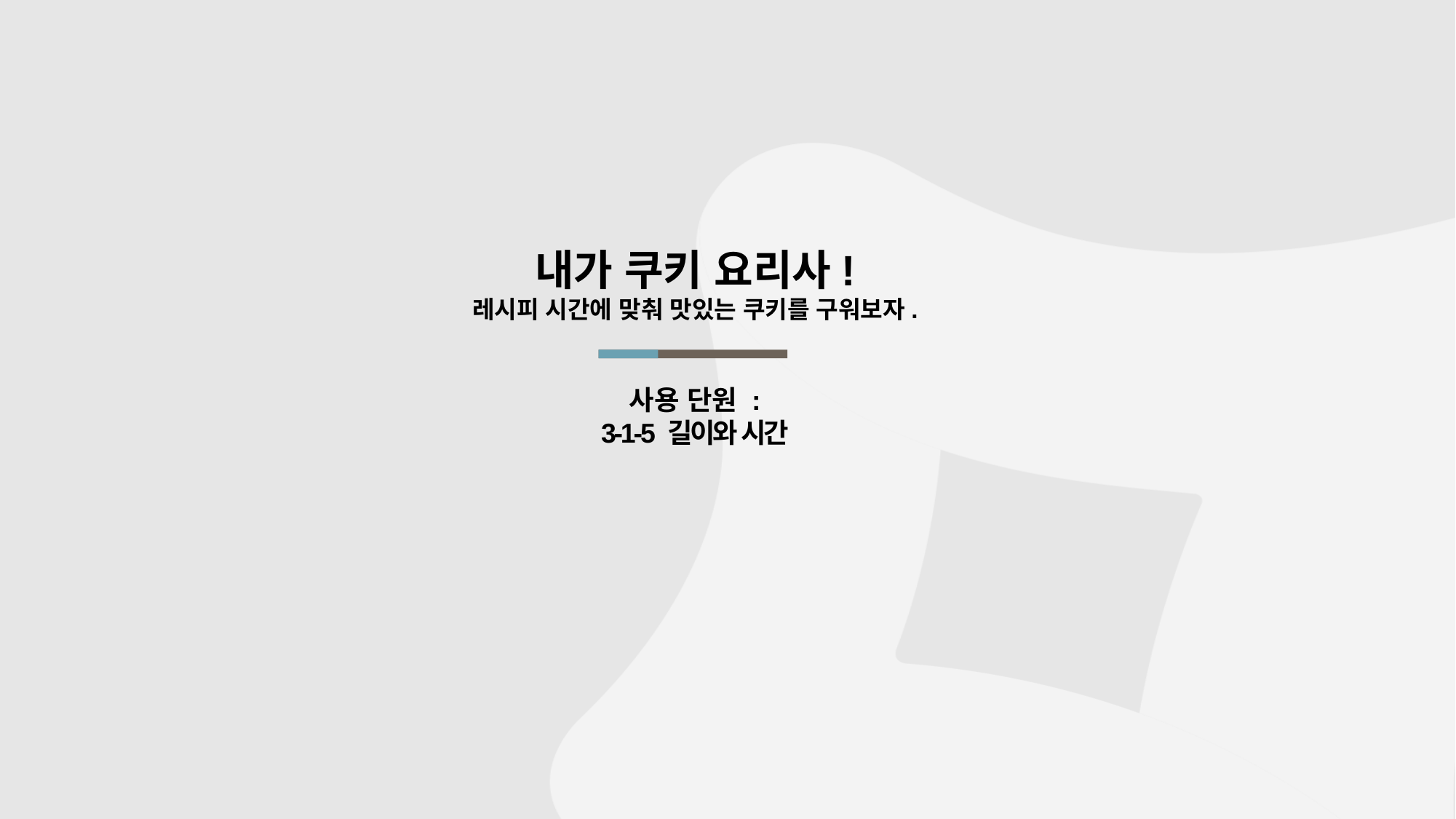

내가 쿠키 요리사!
레시피 시간에 맞춰 맛있는 쿠키를 구워보자.
# 사용 단원 : 3-1-5 길이와 시간